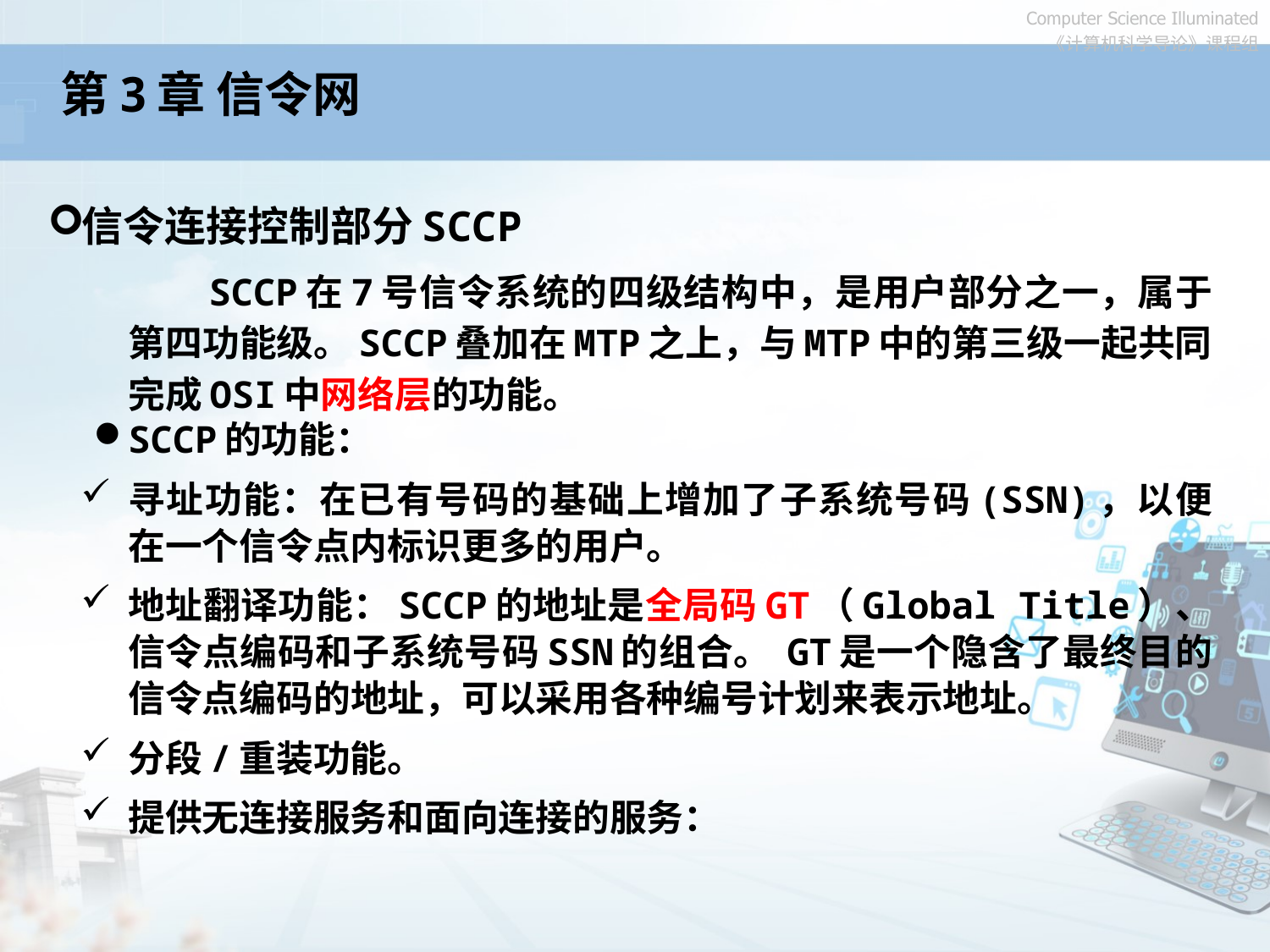

# 第3章 信令网
信令连接控制部分SCCP
     SCCP在7号信令系统的四级结构中，是用户部分之一，属于第四功能级。SCCP叠加在MTP之上，与MTP中的第三级一起共同完成OSI中网络层的功能。
SCCP的功能：
寻址功能：在已有号码的基础上增加了子系统号码(SSN)，以便在一个信令点内标识更多的用户。
地址翻译功能：SCCP的地址是全局码GT（Global Title）、信令点编码和子系统号码SSN的组合。 GT是一个隐含了最终目的信令点编码的地址，可以采用各种编号计划来表示地址。
分段/重装功能。
提供无连接服务和面向连接的服务：